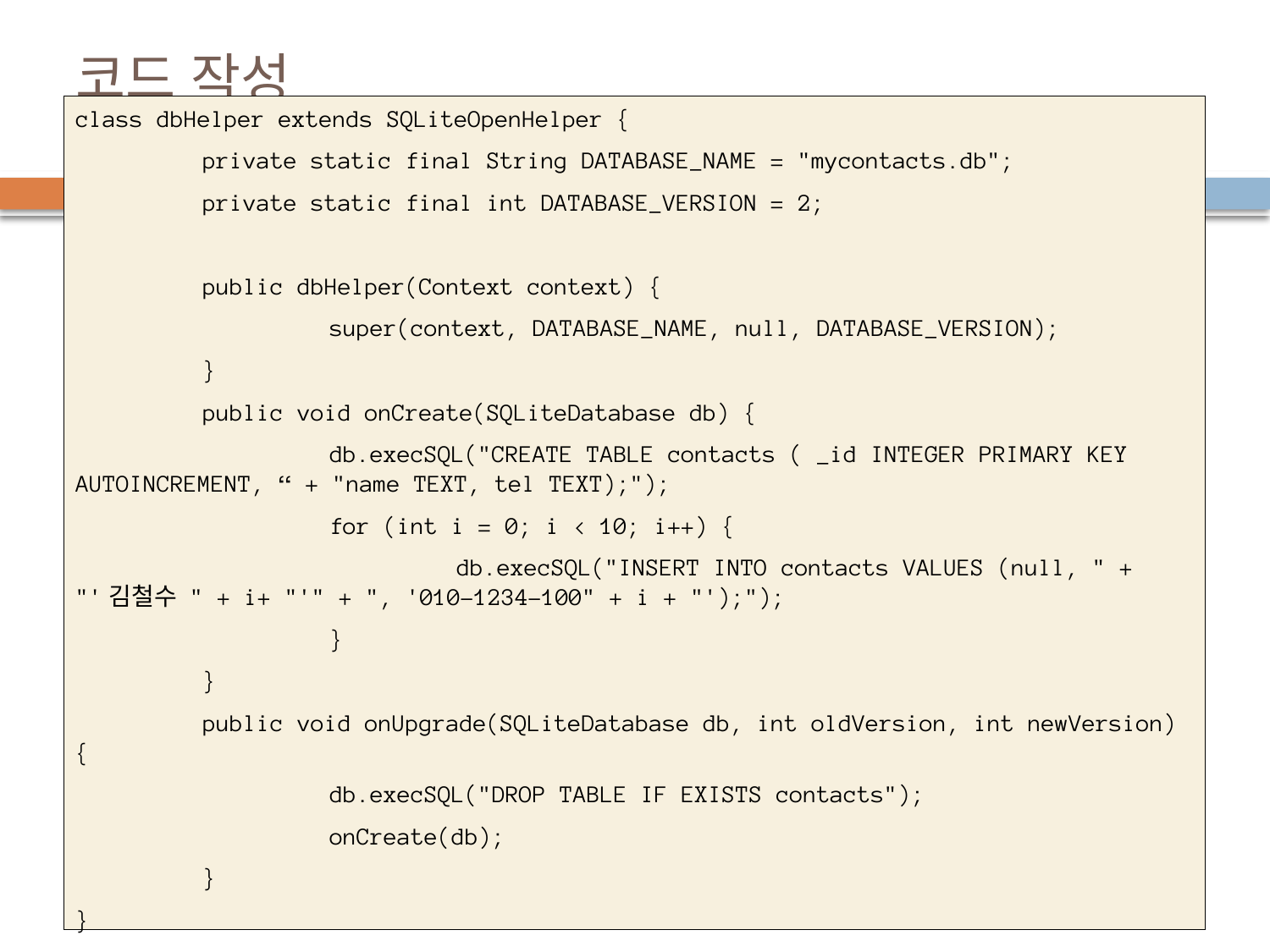

# 코드 작성
class dbHelper extends SQLiteOpenHelper {
	private static final String DATABASE_NAME = "mycontacts.db";
	private static final int DATABASE_VERSION = 2;

	public dbHelper(Context context) {
		super(context, DATABASE_NAME, null, DATABASE_VERSION);
	}
	public void onCreate(SQLiteDatabase db) {
		db.execSQL("CREATE TABLE contacts ( _id INTEGER PRIMARY KEY AUTOINCREMENT, “ + "name TEXT, tel TEXT);");
		for (int i = 0; i < 10; i++) {
			db.execSQL("INSERT INTO contacts VALUES (null, " + "'김철수 " + i+ "'" + ", '010-1234-100" + i + "');");
		}
	}
	public void onUpgrade(SQLiteDatabase db, int oldVersion, int newVersion) {
		db.execSQL("DROP TABLE IF EXISTS contacts");
		onCreate(db);
	}
}